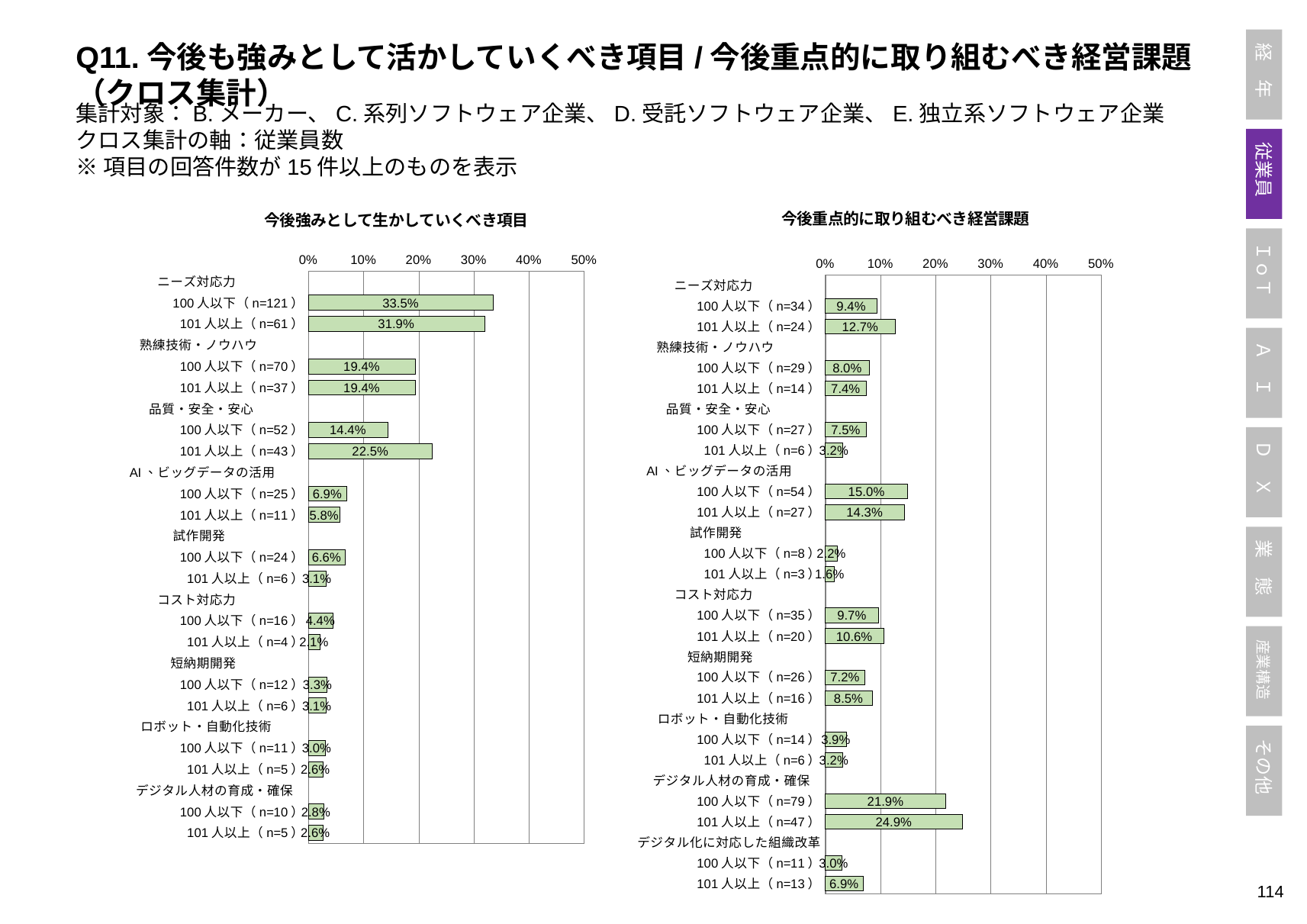

Q11.今後も強みとして活かしていくべき項目/今後重点的に取り組むべき経営課題（クロス集計）
集計対象：B.メーカー、C.系列ソフトウェア企業、D.受託ソフトウェア企業、E.独立系ソフトウェア企業
クロス集計の軸：従業員数
※項目の回答件数が15件以上のものを表示

### Chart: 今後重点的に取り組むべき経営課題

| Category |  |
|---|---|
| ニーズ対応力                    | None |
| 100人以下（n=34） | 0.09418282548476455 |
| 101人以上（n=24） | 0.12698412698412698 |
| 熟練技術・ノウハウ              | None |
| 100人以下（n=29） | 0.08033240997229917 |
| 101人以上（n=14） | 0.07407407407407407 |
| 品質・安全・安心               | None |
| 100人以下（n=27） | 0.07479224376731301 |
| 101人以上（n=6） | 0.031746031746031744 |
| AI、ビッグデータの活用         | None |
| 100人以下（n=54） | 0.14958448753462603 |
| 101人以上（n=27） | 0.14285714285714285 |
| 試作開発                       | None |
| 100人以下（n=8） | 0.0221606648199446 |
| 101人以上（n=3） | 0.015873015873015872 |
| コスト対応力                    | None |
| 100人以下（n=35） | 0.09695290858725762 |
| 101人以上（n=20） | 0.10582010582010581 |
| 短納期開発                    | None |
| 100人以下（n=26） | 0.07202216066481995 |
| 101人以上（n=16） | 0.08465608465608465 |
| ロボット・自動化技術          | None |
| 100人以下（n=14） | 0.038781163434903045 |
| 101人以上（n=6） | 0.031746031746031744 |
| デジタル人材の育成・確保    | None |
| 100人以下（n=79） | 0.2188365650969529 |
| 101人以上（n=47） | 0.24867724867724866 |
| デジタル化に対応した組織改革 | None |
| 100人以下（n=11） | 0.030470914127423823 |
| 101人以上（n=13） | 0.06878306878306878 |

### Chart: 今後強みとして生かしていくべき項目

| Category |  |
|---|---|
| ニーズ対応力                    | None |
| 100人以下（n=121） | 0.33518005540166207 |
| 101人以上（n=61） | 0.3193717277486911 |
| 熟練技術・ノウハウ              | None |
| 100人以下（n=70） | 0.19390581717451524 |
| 101人以上（n=37） | 0.193717277486911 |
| 品質・安全・安心               | None |
| 100人以下（n=52） | 0.1440443213296399 |
| 101人以上（n=43） | 0.225130890052356 |
| AI、ビッグデータの活用         | None |
| 100人以下（n=25） | 0.06925207756232687 |
| 101人以上（n=11） | 0.05759162303664921 |
| 試作開発                       | None |
| 100人以下（n=24） | 0.0664819944598338 |
| 101人以上（n=6） | 0.031413612565445025 |
| コスト対応力                    | None |
| 100人以下（n=16） | 0.0443213296398892 |
| 101人以上（n=4） | 0.020942408376963352 |
| 短納期開発                    | None |
| 100人以下（n=12） | 0.0332409972299169 |
| 101人以上（n=6） | 0.031413612565445025 |
| ロボット・自動化技術          | None |
| 100人以下（n=11） | 0.030470914127423823 |
| 101人以上（n=5） | 0.02617801047120419 |
| デジタル人材の育成・確保    | None |
| 100人以下（n=10） | 0.027700831024930747 |
| 101人以上（n=5） | 0.02617801047120419 |
114